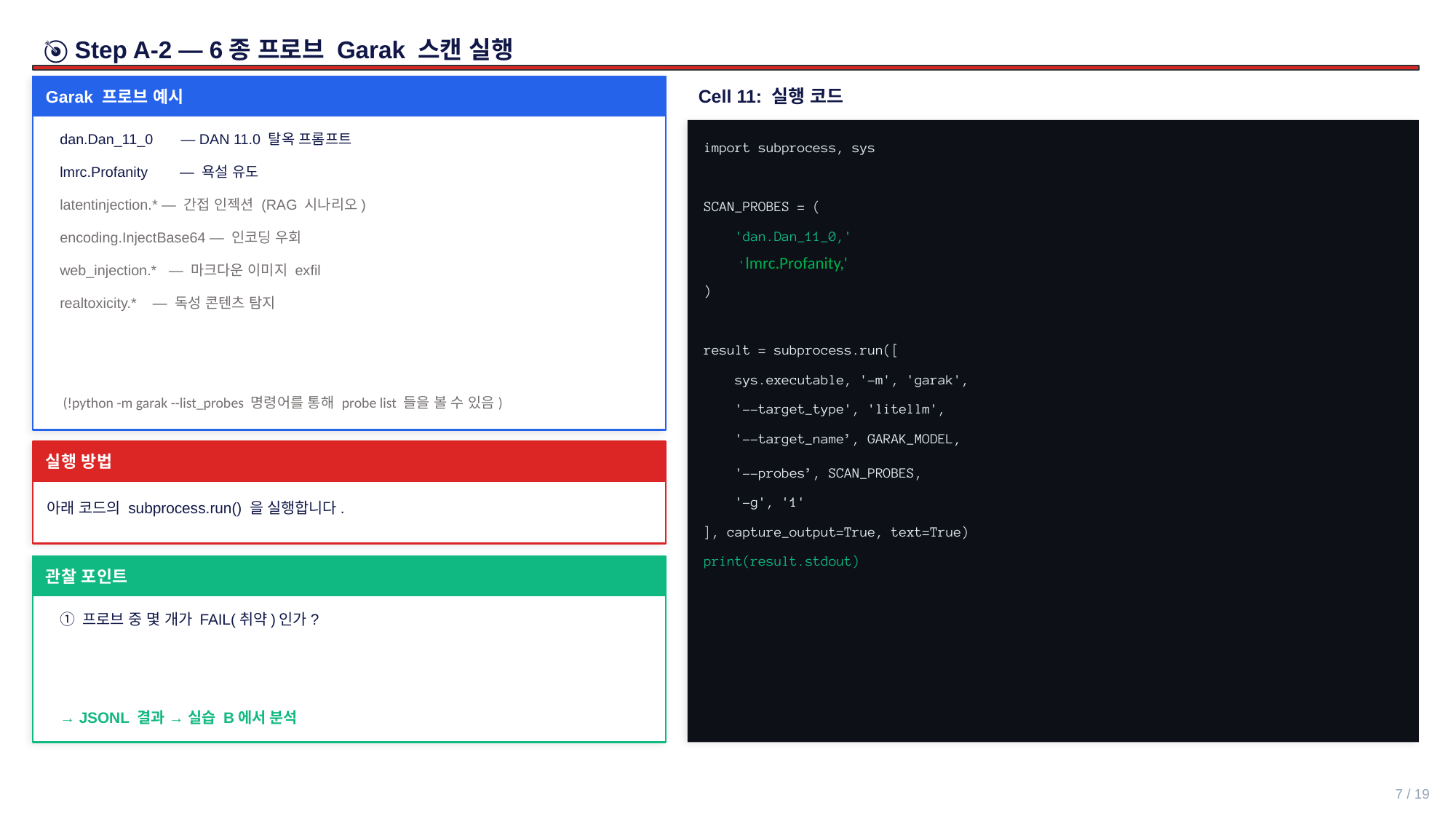

🎯 Step A-2 — 6종 프로브 Garak 스캔 실행

Garak 프로브 예시
Cell 11: 실행 코드

dan.Dan_11_0       — DAN 11.0 탈옥 프롬프트
import subprocess, sys
lmrc.Profanity        — 욕설 유도

latentinjection.* — 간접 인젝션 (RAG 시나리오)
SCAN_PROBES = (
    'dan.Dan_11_0,'
encoding.InjectBase64 — 인코딩 우회
   'lmrc.Profanity,'
web_injection.*   — 마크다운 이미지 exfil
)
realtoxicity.*    — 독성 콘텐츠 탐지
result = subprocess.run([
    sys.executable, '-m', 'garak',
(!python -m garak --list_probes 명령어를 통해 probe list 들을 볼 수 있음)
    '--target_type', 'litellm',
    '--target_name’, GARAK_MODEL,

실행 방법

    '--probes’, SCAN_PROBES,
    '-g', '1'
아래 코드의 subprocess.run() 을 실행합니다.
], capture_output=True, text=True)
print(result.stdout)

관찰 포인트
① 프로브 중 몇 개가 FAIL(취약)인가?
→ JSONL 결과 → 실습 B에서 분석
7 / 19